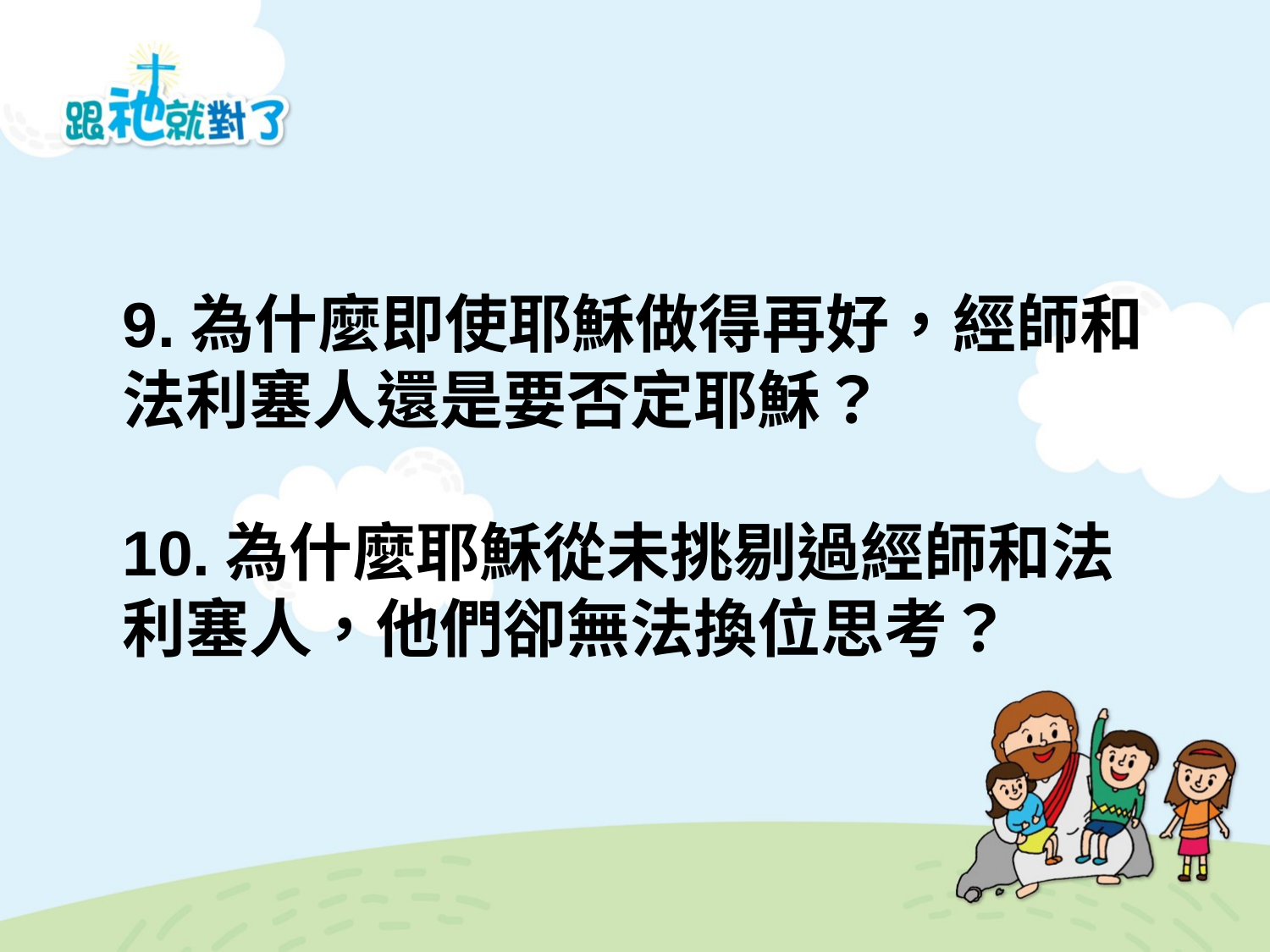

9.為什麼即使耶穌做得再好，經師和法利塞人還是要否定耶穌？

10.為什麼耶穌從未挑剔過經師和法利塞人，他們卻無法換位思考？